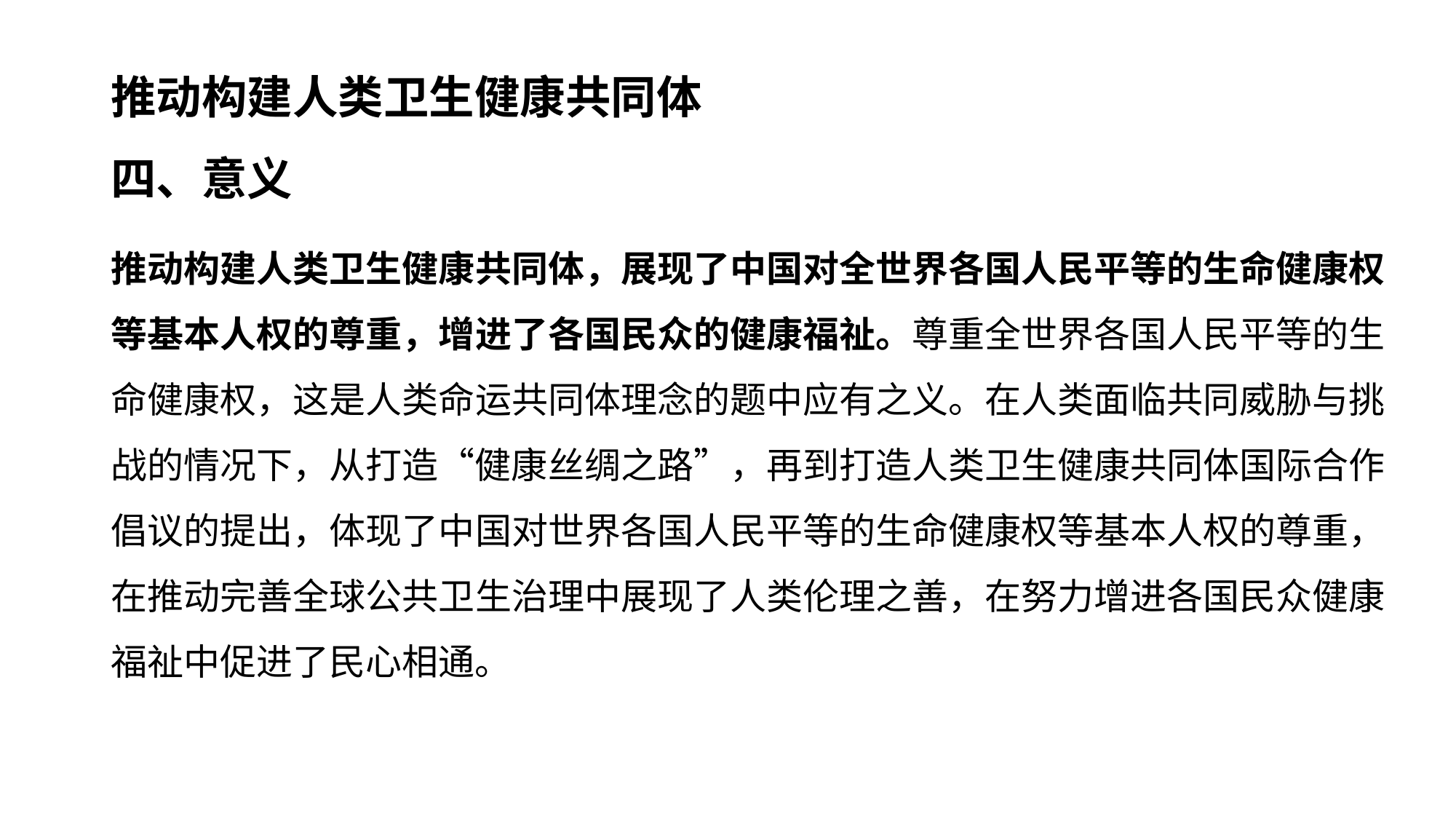

# 推动构建人类卫生健康共同体 四、意义
推动构建人类卫生健康共同体，展现了中国对全世界各国人民平等的生命健康权等基本人权的尊重，增进了各国民众的健康福祉。尊重全世界各国人民平等的生命健康权，这是人类命运共同体理念的题中应有之义。在人类面临共同威胁与挑战的情况下，从打造“健康丝绸之路”，再到打造人类卫生健康共同体国际合作倡议的提出，体现了中国对世界各国人民平等的生命健康权等基本人权的尊重，在推动完善全球公共卫生治理中展现了人类伦理之善，在努力增进各国民众健康福祉中促进了民心相通。